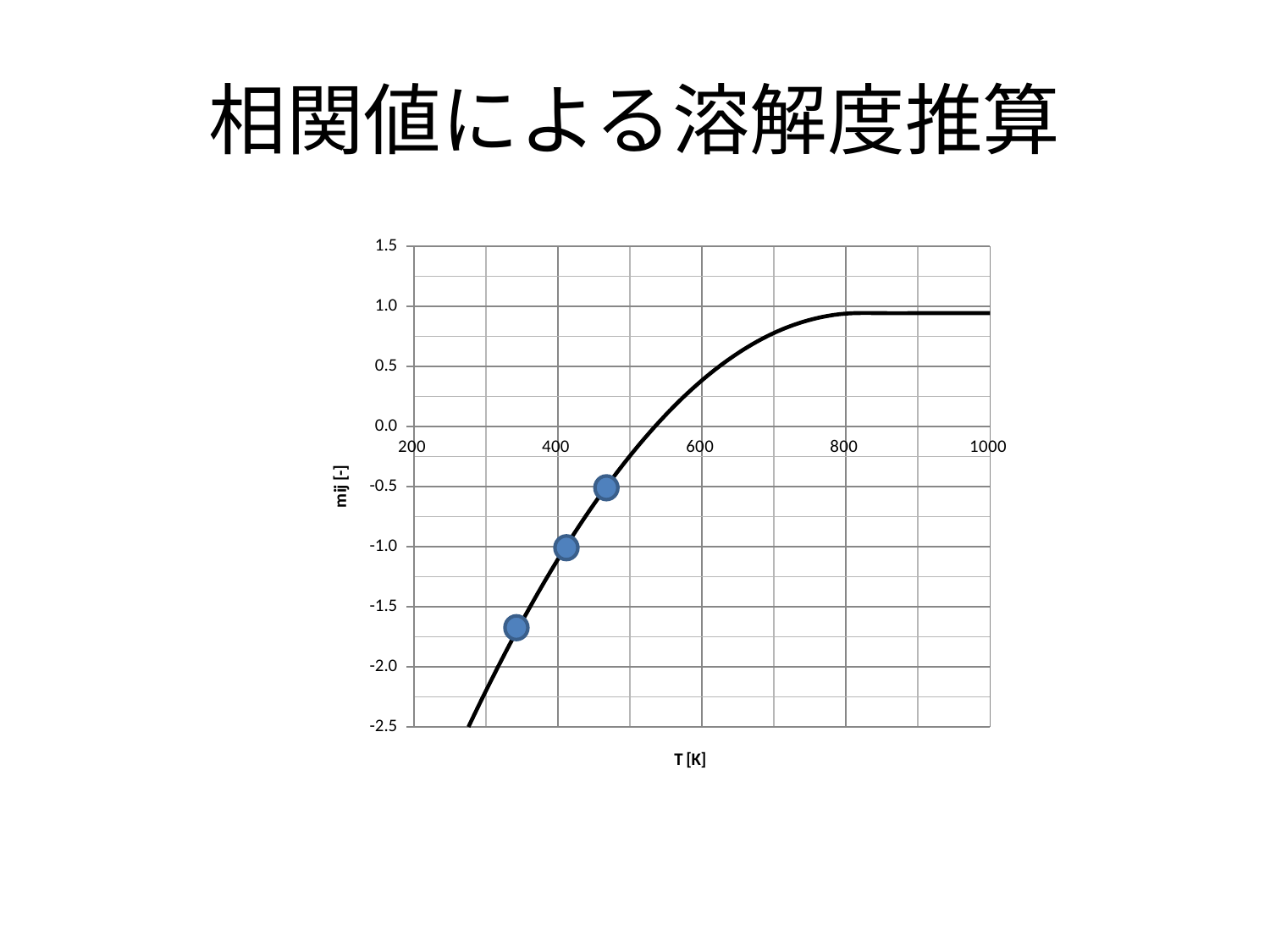

# 相関値による溶解度推算

### Chart

| Category | 0 mij |
|---|---|